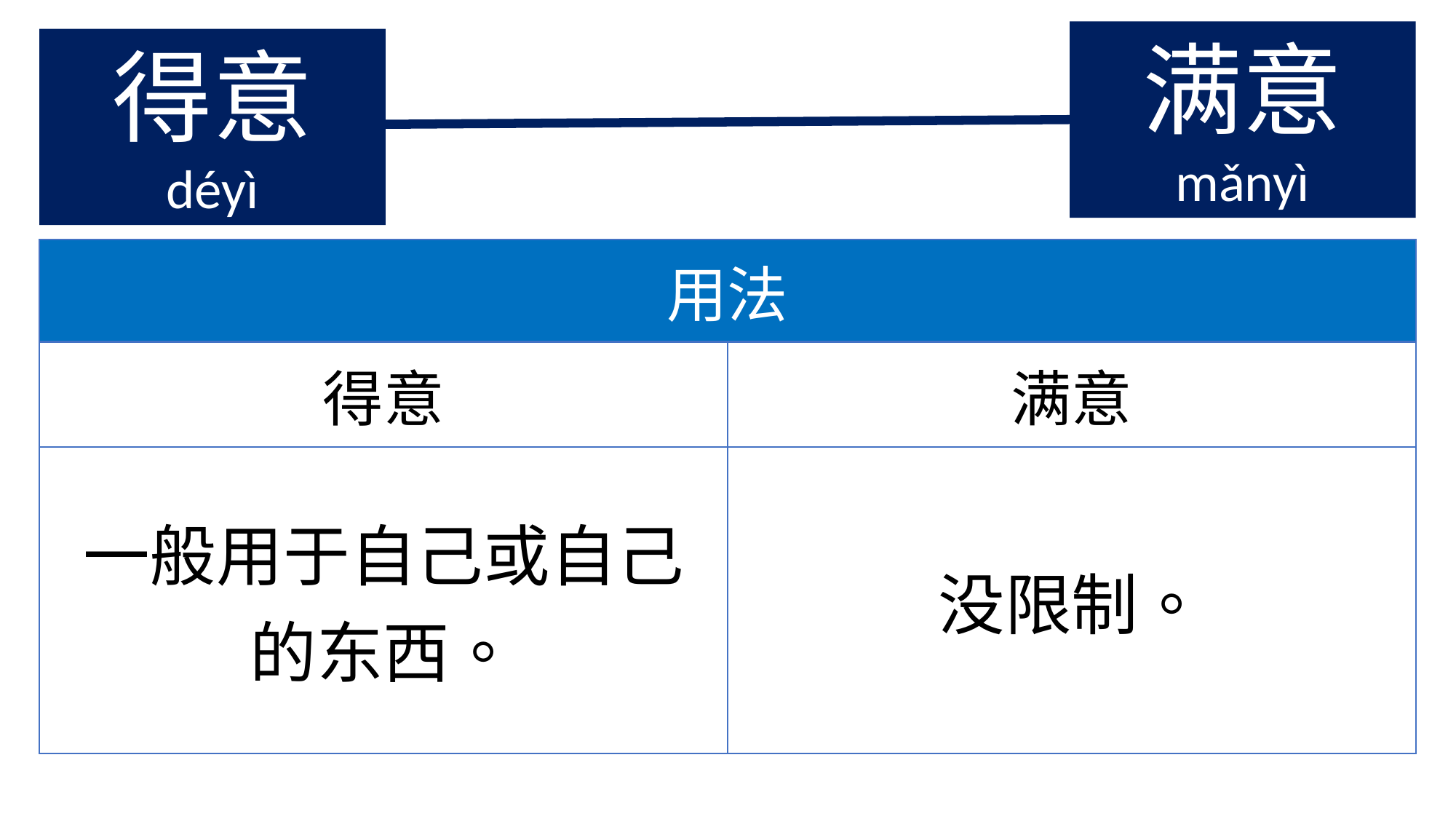

满意
mǎnyì
得意
déyì
| 用法 |  |
| --- | --- |
| 得意 | 满意 |
| 一般用于自己或自己的东西。 | 没限制。 |